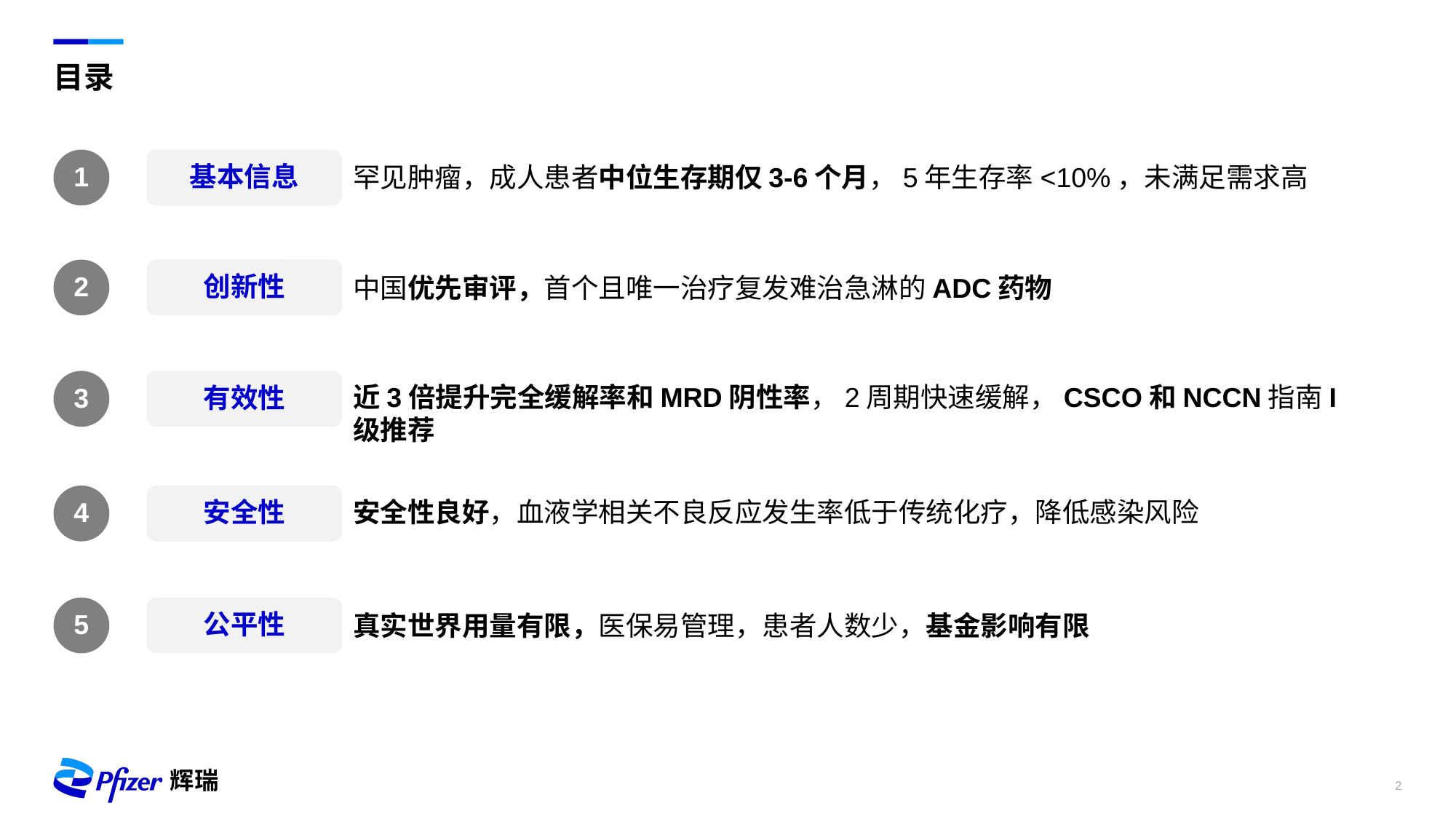

# 目录
1
基本信息
罕见肿瘤，成人患者中位生存期仅3-6个月，5年生存率<10%，未满足需求高
2
创新性
中国优先审评，首个且唯一治疗复发难治急淋的ADC药物
3
有效性
近3倍提升完全缓解率和MRD阴性率，2周期快速缓解，CSCO和NCCN指南I级推荐
4
安全性
安全性良好，血液学相关不良反应发生率低于传统化疗，降低感染风险
5
公平性
真实世界用量有限，医保易管理，患者人数少，基金影响有限